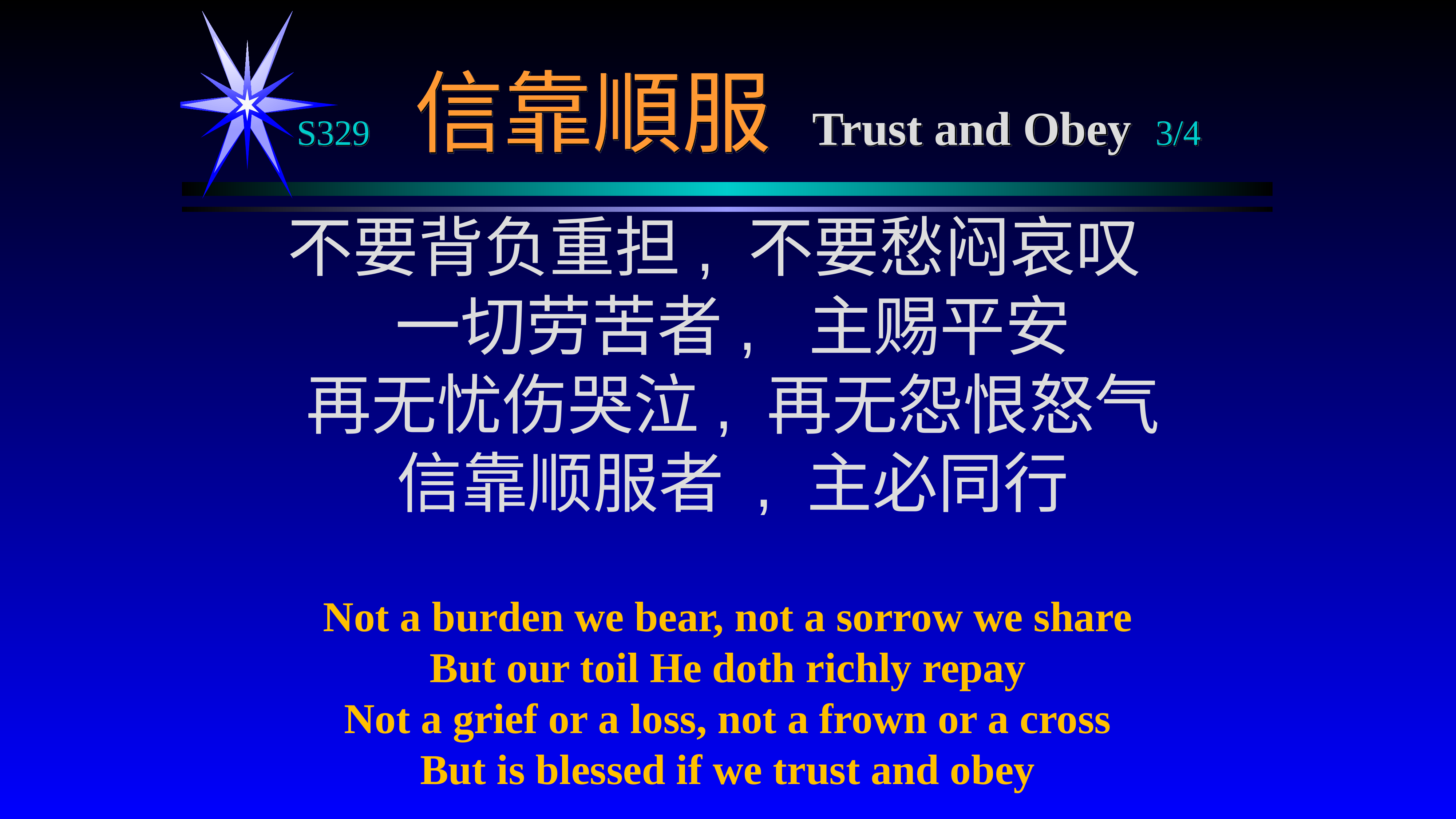

# S329    信靠順服 Trust and Obey  3/4
不要背负重担, 不要愁闷哀叹
一切劳苦者,  主赐平安
再无忧伤哭泣, 再无怨恨怒气
信靠顺服者 , 主必同行
Not a burden we bear, not a sorrow we share
But our toil He doth richly repay
Not a grief or a loss, not a frown or a cross
But is blessed if we trust and obey